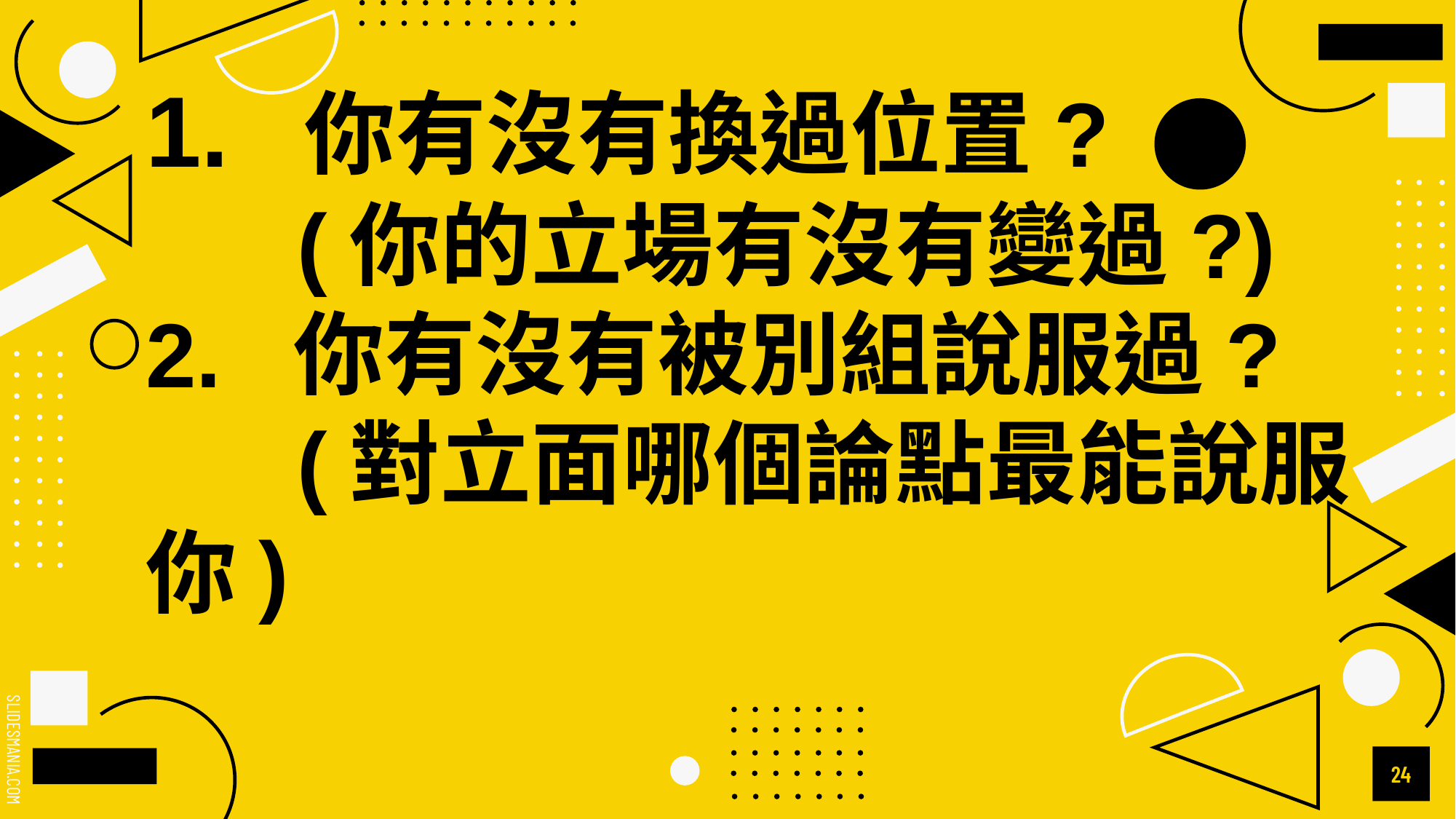

# 1.  你有沒有換過位置?       (你的立場有沒有變過?) 2.  你有沒有被別組說服過? (對立面哪個論點最能說服你)
24